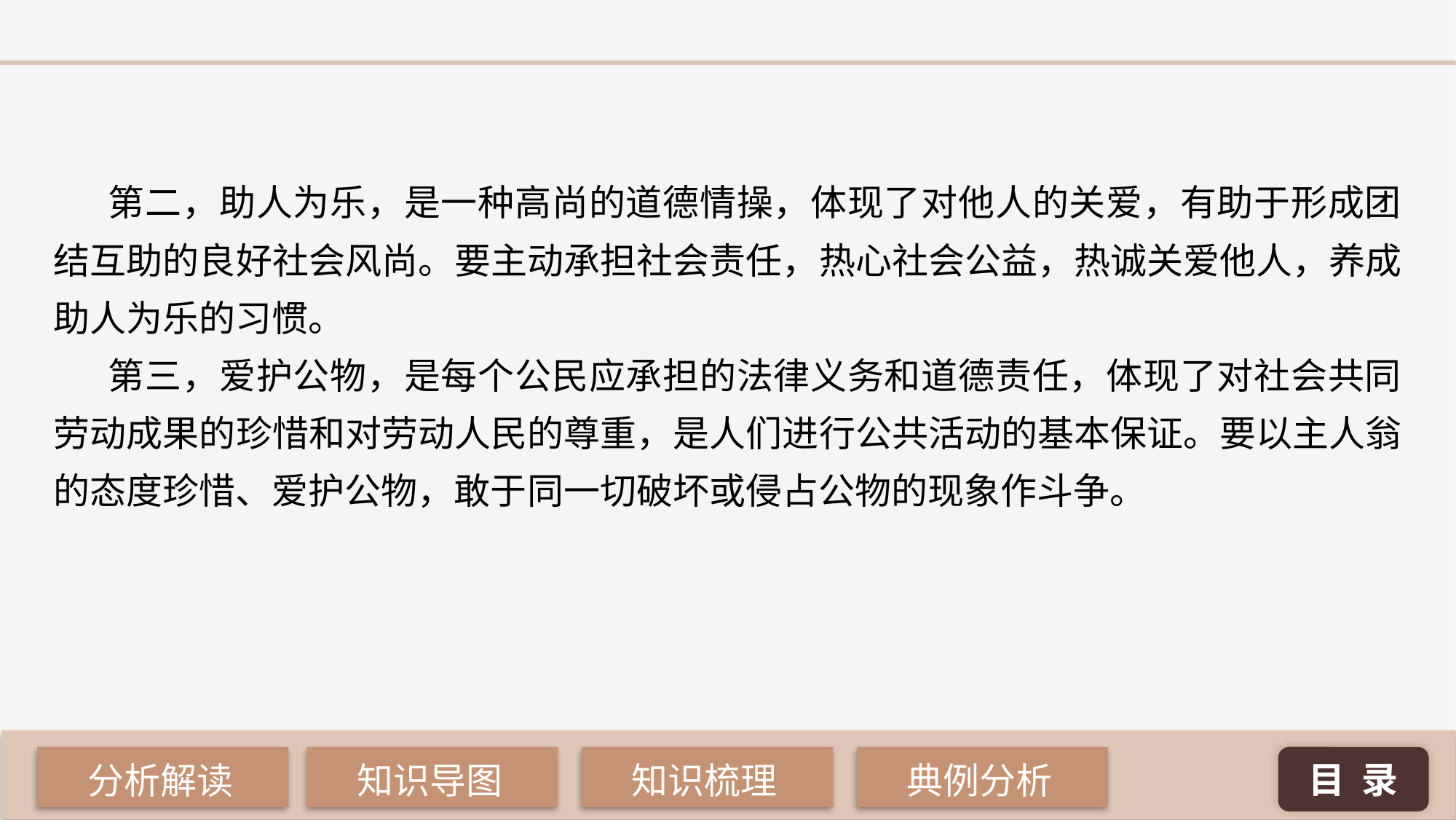

第二，助人为乐，是一种高尚的道德情操，体现了对他人的关爱，有助于形成团结互助的良好社会风尚。要主动承担社会责任，热心社会公益，热诚关爱他人，养成助人为乐的习惯。
第三，爱护公物，是每个公民应承担的法律义务和道德责任，体现了对社会共同劳动成果的珍惜和对劳动人民的尊重，是人们进行公共活动的基本保证。要以主人翁的态度珍惜、爱护公物，敢于同一切破坏或侵占公物的现象作斗争。